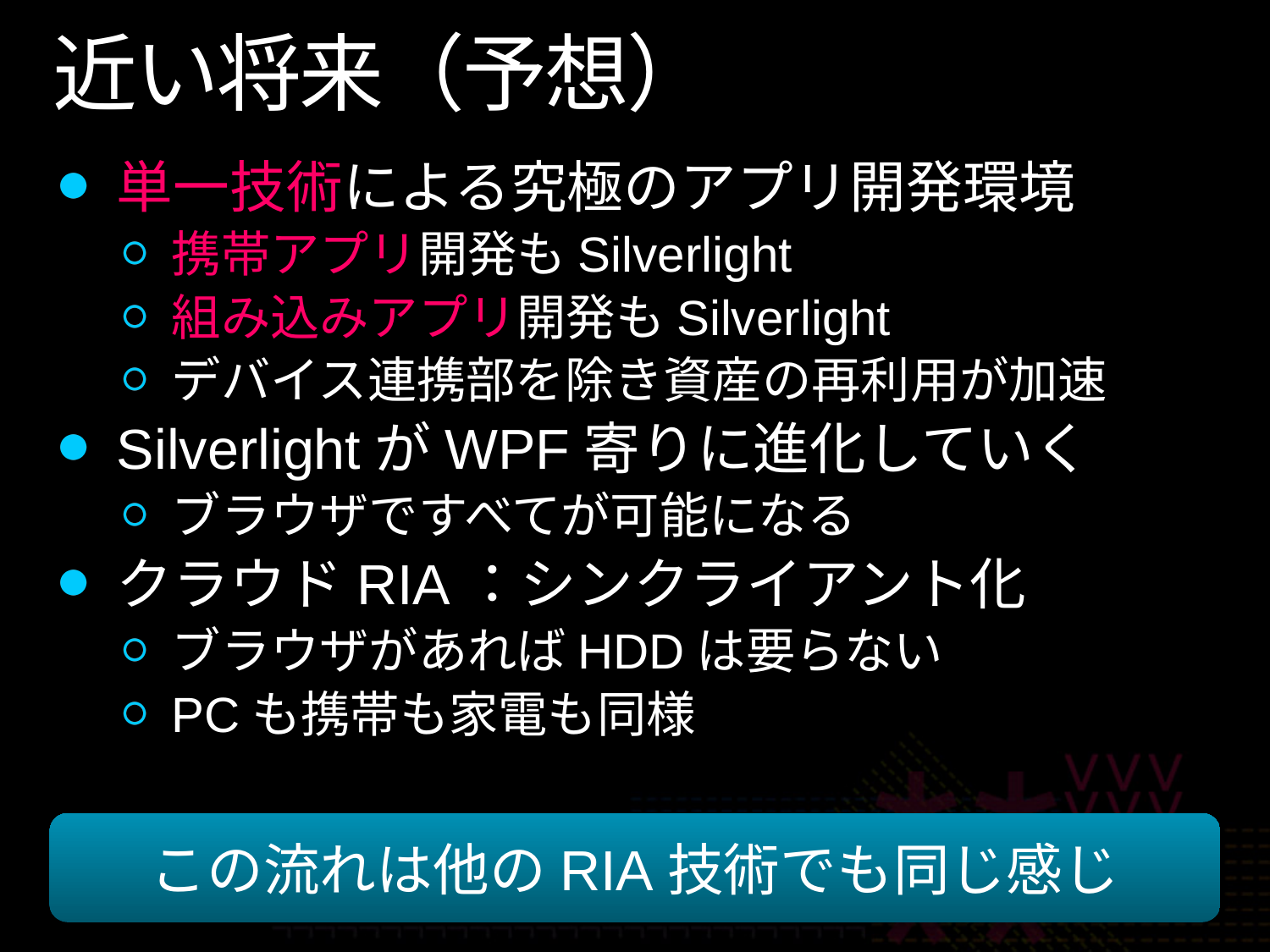

# 近い将来（予想）
単一技術による究極のアプリ開発環境
携帯アプリ開発もSilverlight
組み込みアプリ開発もSilverlight
デバイス連携部を除き資産の再利用が加速
SilverlightがWPF寄りに進化していく
ブラウザですべてが可能になる
クラウドRIA：シンクライアント化
ブラウザがあればHDDは要らない
PCも携帯も家電も同様
この流れは他のRIA技術でも同じ感じ